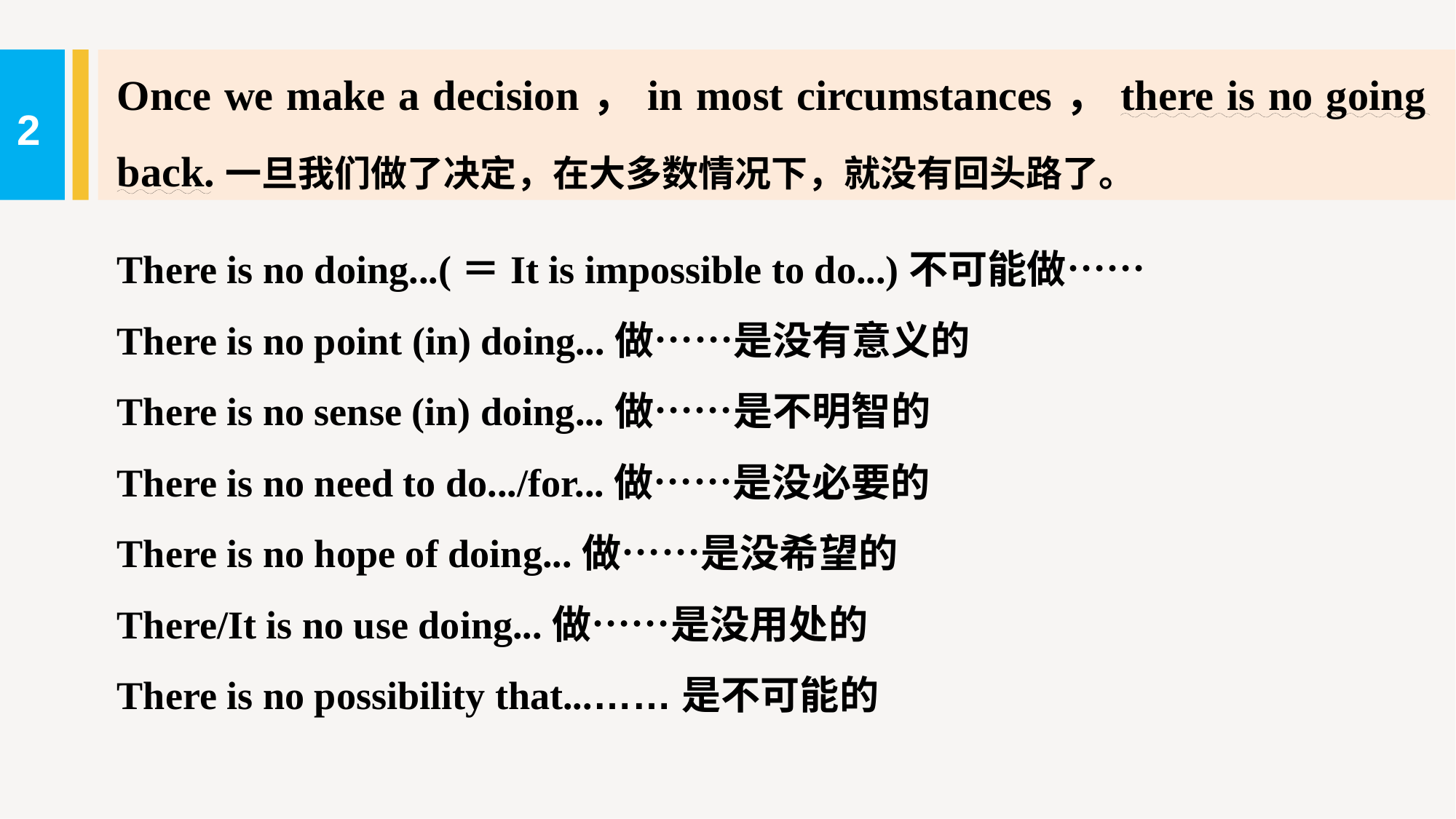

Once we make a decision，in most circumstances，there is no going back.一旦我们做了决定，在大多数情况下，就没有回头路了。

2
There is no doing...(＝It is impossible to do...)不可能做……
There is no point (in) doing...做……是没有意义的
There is no sense (in) doing...做……是不明智的
There is no need to do.../for...做……是没必要的
There is no hope of doing...做……是没希望的
There/It is no use doing...做……是没用处的
There is no possibility that...……是不可能的